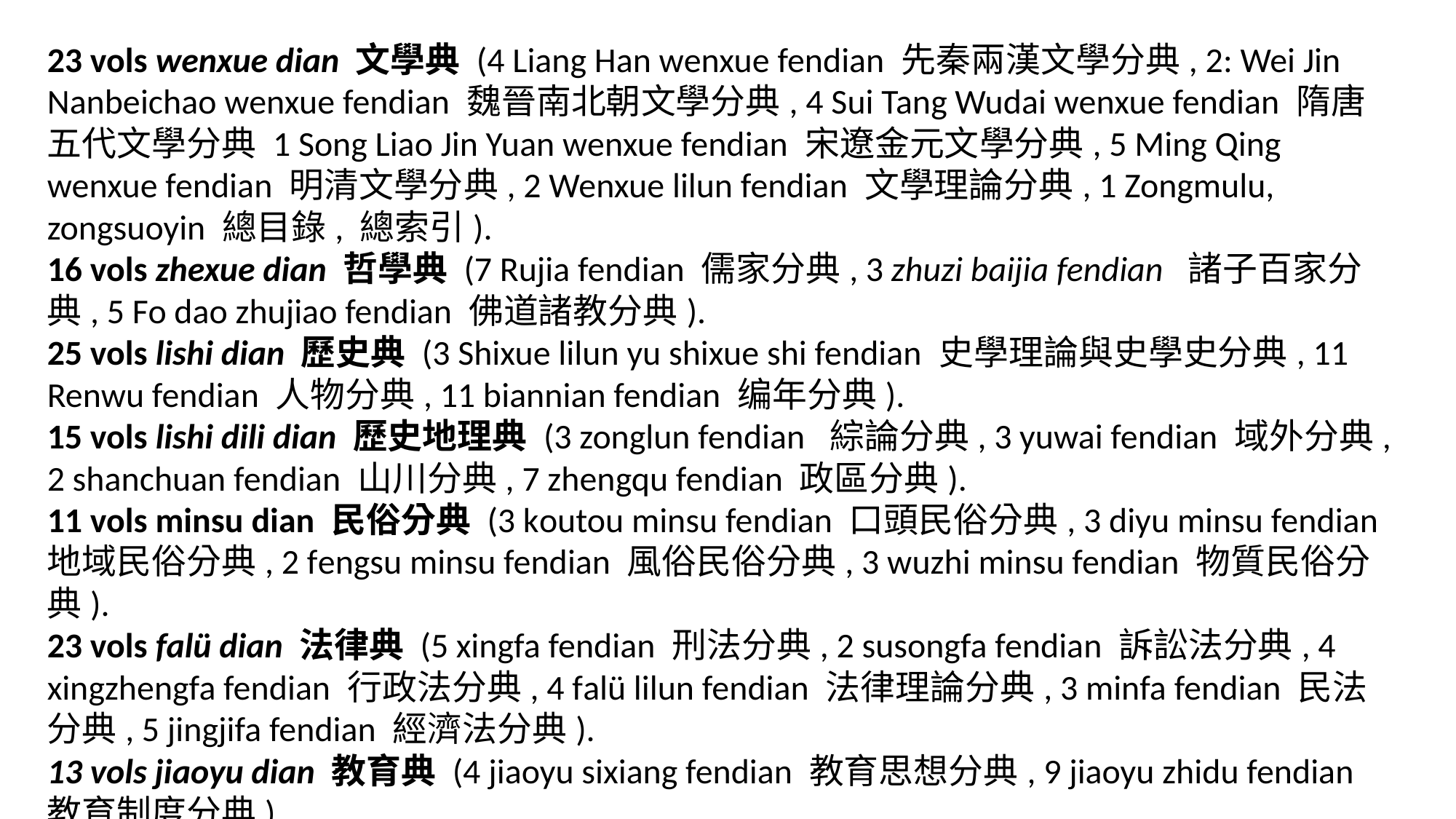

23 vols wenxue dian 文學典 (4 Liang Han wenxue fendian 先秦兩漢文學分典, 2: Wei Jin Nanbeichao wenxue fendian 魏晉南北朝文學分典, 4 Sui Tang Wudai wenxue fendian 隋唐五代文學分典 1 Song Liao Jin Yuan wenxue fendian 宋遼金元文學分典, 5 Ming Qing wenxue fendian 明清文學分典, 2 Wenxue lilun fendian 文學理論分典, 1 Zongmulu, zongsuoyin 總目錄, 總索引).
16 vols zhexue dian 哲學典 (7 Rujia fendian 儒家分典, 3 zhuzi baijia fendian  諸子百家分典, 5 Fo dao zhujiao fendian 佛道諸教分典).
25 vols lishi dian 歷史典 (3 Shixue lilun yu shixue shi fendian 史學理論與史學史分典, 11 Renwu fendian 人物分典, 11 biannian fendian 编年分典).
15 vols lishi dili dian 歷史地理典 (3 zonglun fendian  綜論分典, 3 yuwai fendian 域外分典, 2 shanchuan fendian 山川分典, 7 zhengqu fendian 政區分典).
11 vols minsu dian 民俗分典 (3 koutou minsu fendian 口頭民俗分典, 3 diyu minsu fendian 地域民俗分典, 2 fengsu minsu fendian 風俗民俗分典, 3 wuzhi minsu fendian 物質民俗分典).
23 vols falü dian 法律典 (5 xingfa fendian 刑法分典, 2 susongfa fendian 訴訟法分典, 4 xingzhengfa fendian 行政法分典, 4 falü lilun fendian 法律理論分典, 3 minfa fendian 民法分典, 5 jingjifa fendian 經濟法分典).
13 vols jiaoyu dian 教育典 (4 jiaoyu sixiang fendian 教育思想分典, 9 jiaoyu zhidu fendian 教育制度分典).